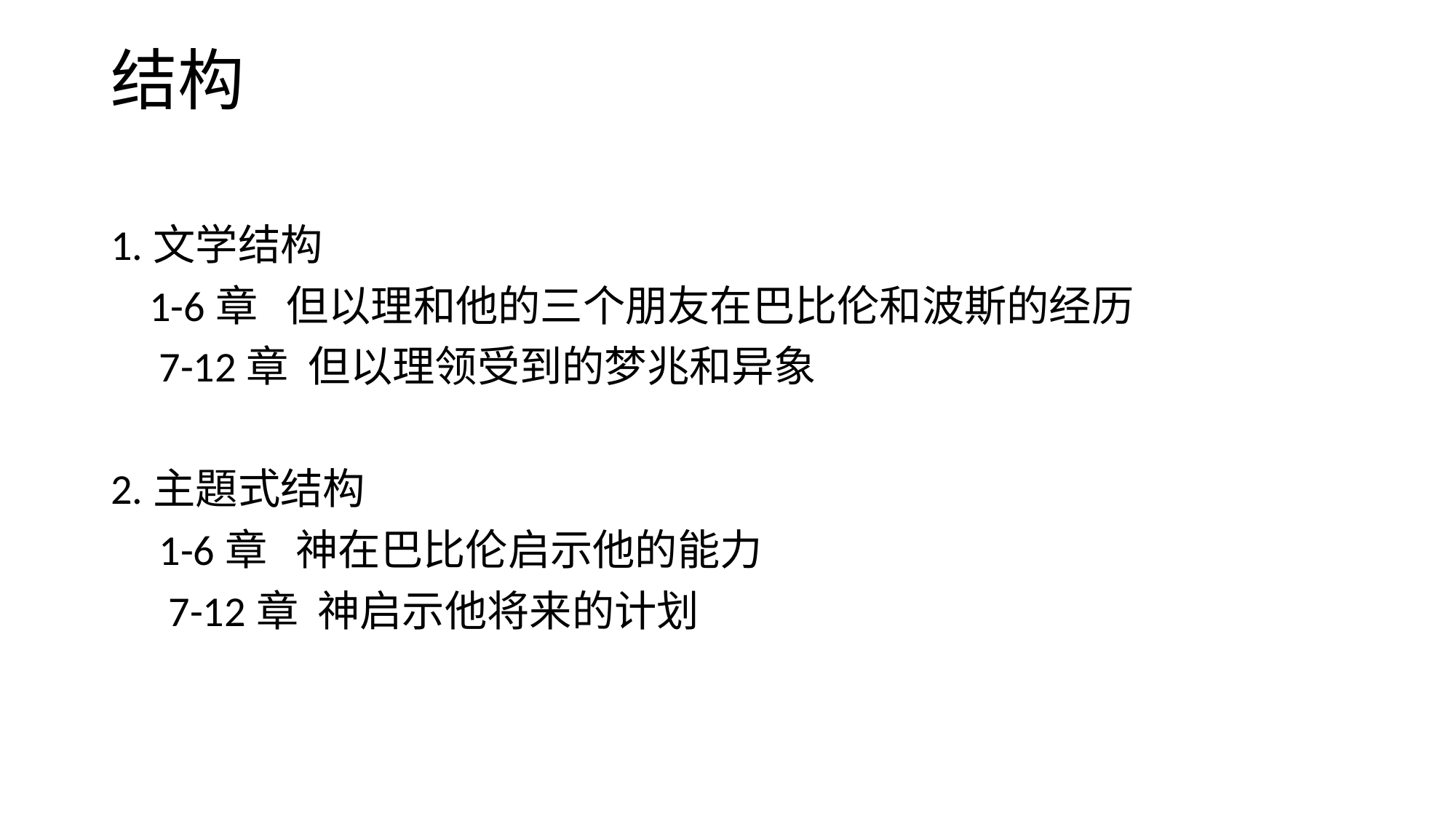

# 结构
1.文学结构
    1-6章   但以理和他的三个朋友在巴比伦和波斯的经历
     7-12章  但以理领受到的梦兆和异象

2.主題式结构
     1-6章   神在巴比伦启示他的能力
      7-12章  神启示他将来的计划